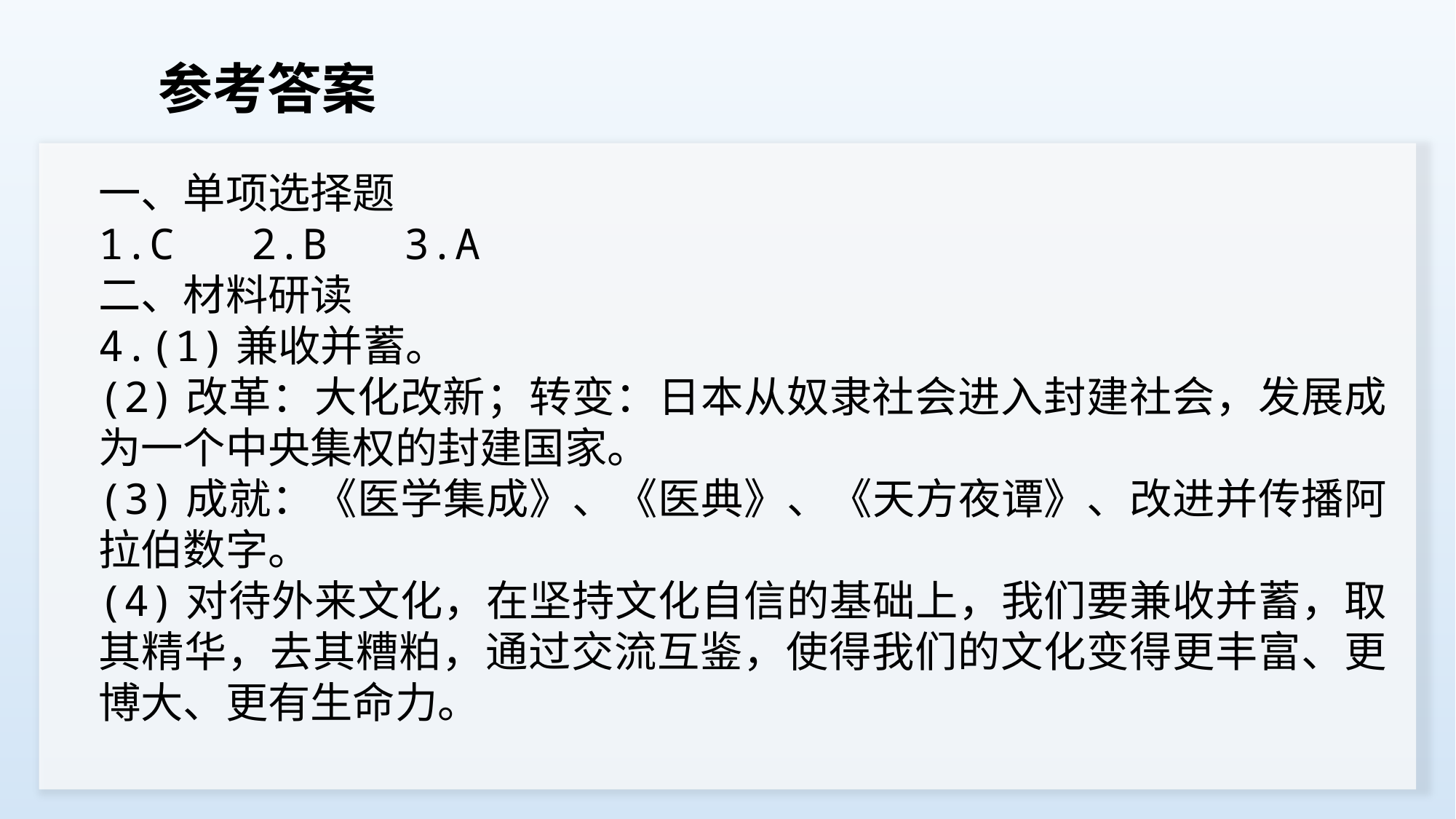

参考答案

一、单项选择题
1.C   2.B   3.A
二、材料研读
4.(1)兼收并蓄。
(2)改革：大化改新；转变：日本从奴隶社会进入封建社会，发展成为一个中央集权的封建国家。
(3)成就：《医学集成》、《医典》、《天方夜谭》、改进并传播阿拉伯数字。
(4)对待外来文化，在坚持文化自信的基础上，我们要兼收并蓄，取其精华，去其糟粕，通过交流互鉴，使得我们的文化变得更丰富、更博大、更有生命力。